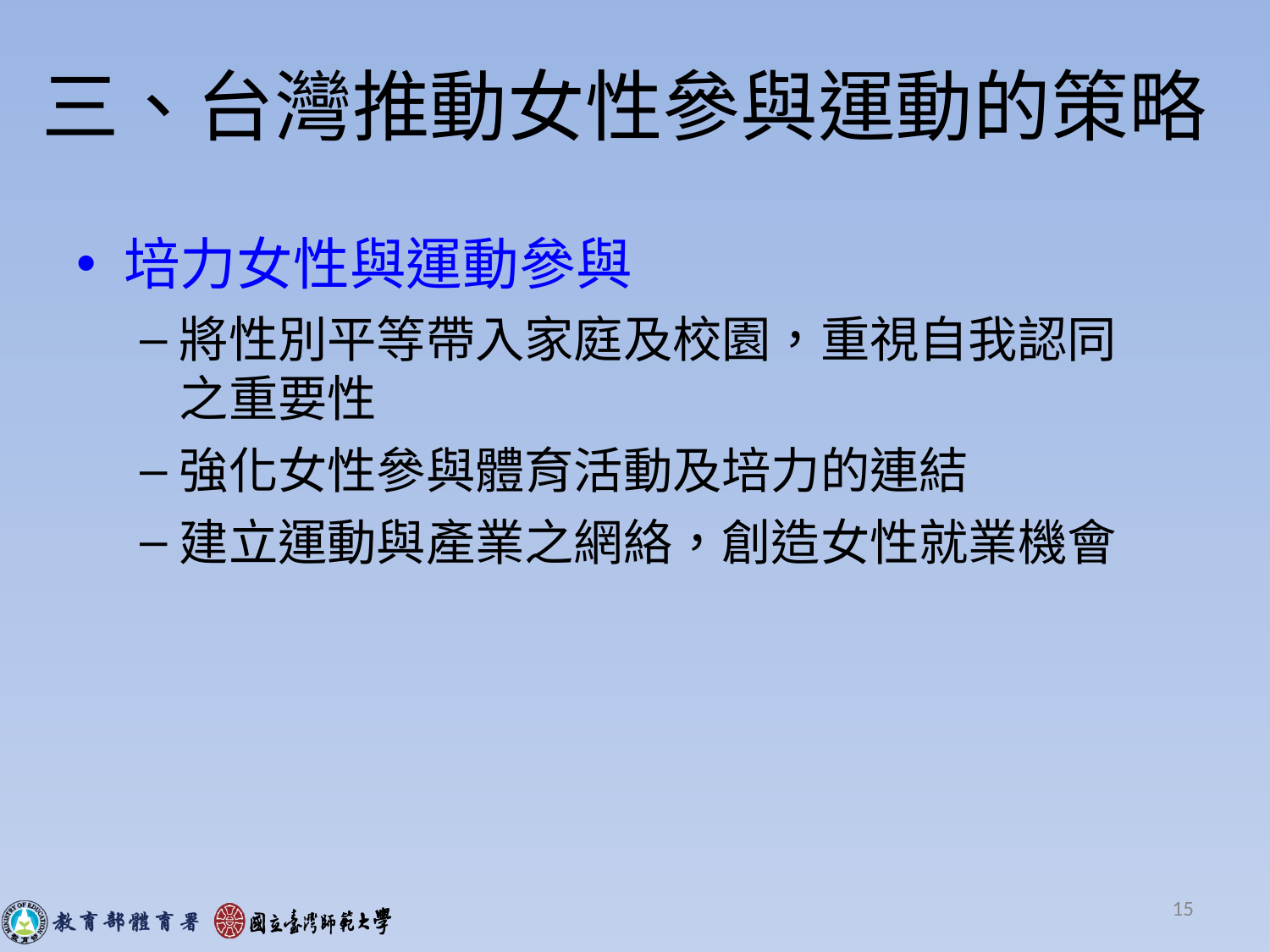

# 三、台灣推動女性參與運動的策略
培力女性與運動參與
將性別平等帶入家庭及校園，重視自我認同之重要性
強化女性參與體育活動及培力的連結
建立運動與產業之網絡，創造女性就業機會
15